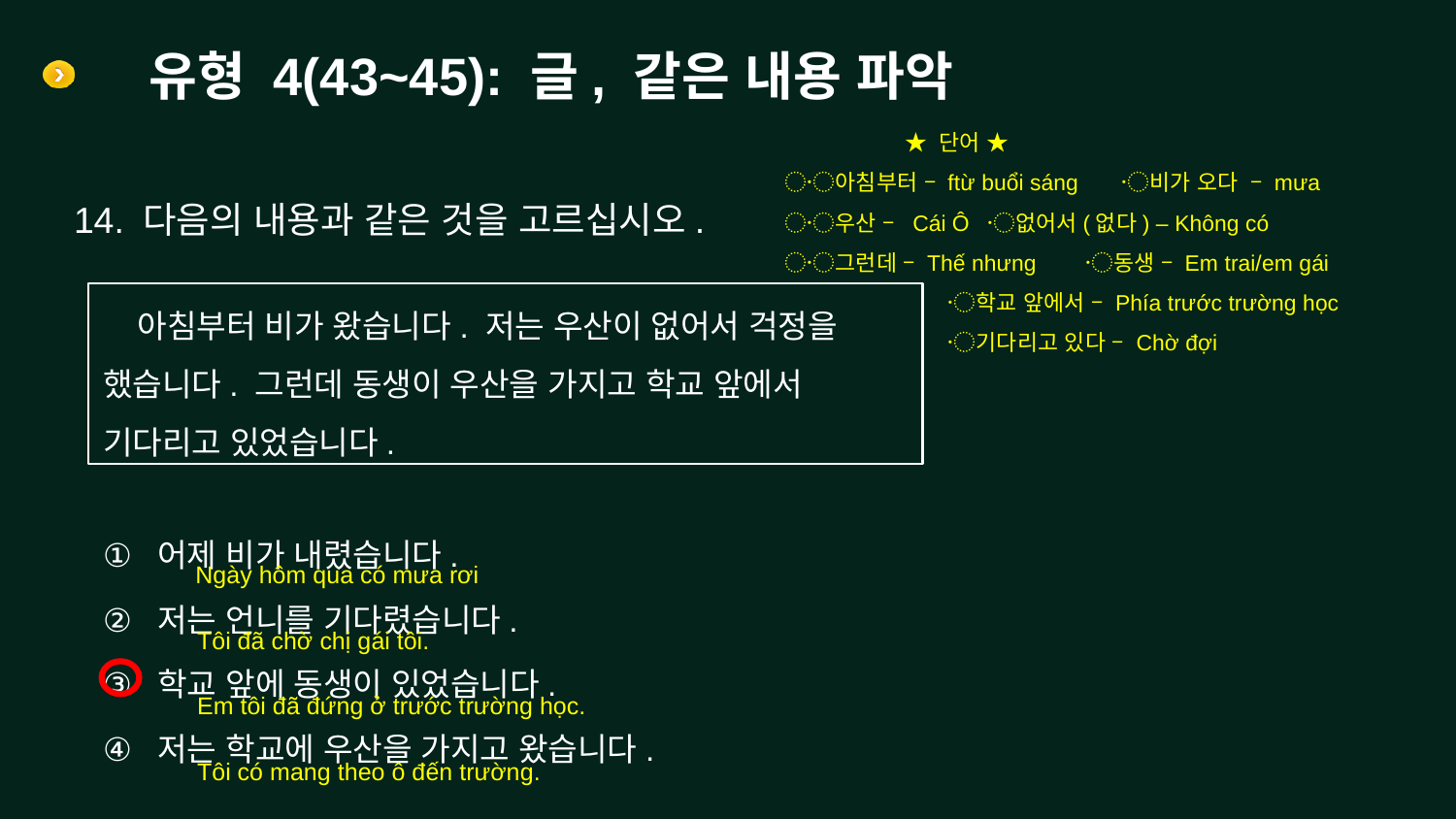

# 유형 4(43~45): 글, 같은 내용 파악
                   ★ 단어 ★
〮아침부터 – ftừ buổi sáng      〮비가 오다  – mưa
〮우산 –  Cái Ô  〮없어서(없다) – Không có
〮그런데 – Thế nhưng       〮동생 – Em trai/em gái
                         〮학교 앞에서 – Phía trước trường học
                         〮기다리고 있다 – Chờ đợi
14. 다음의 내용과 같은 것을 고르십시오.
   아침부터 비가 왔습니다. 저는 우산이 없어서 걱정을 했습니다. 그런데 동생이 우산을 가지고 학교 앞에서 기다리고 있었습니다.
어제 비가 내렸습니다.
저는 언니를 기다렸습니다.
학교 앞에 동생이 있었습니다.
저는 학교에 우산을 가지고 왔습니다.
Ngày hôm qua có mưa rơi
Tôi đã chờ chị gái tôi.

Em tôi đã đứng ở trước trường học.
Tôi có mang theo ô đến trường.